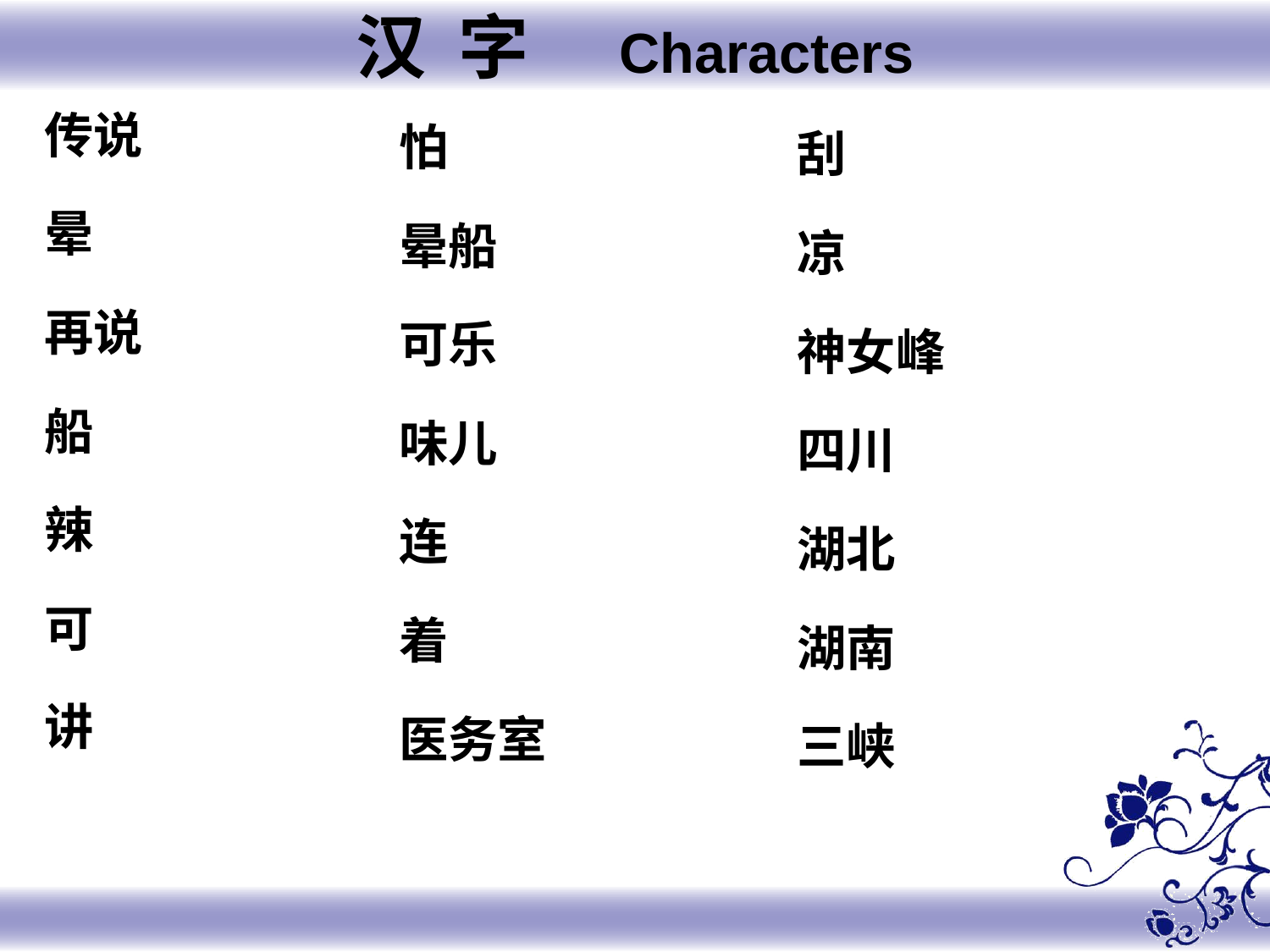

汉  字     Characters
传说
晕
再说
船
辣
可
讲
怕
晕船
可乐
味儿
连
着
医务室
刮
凉
神女峰
四川
湖北
湖南
三峡